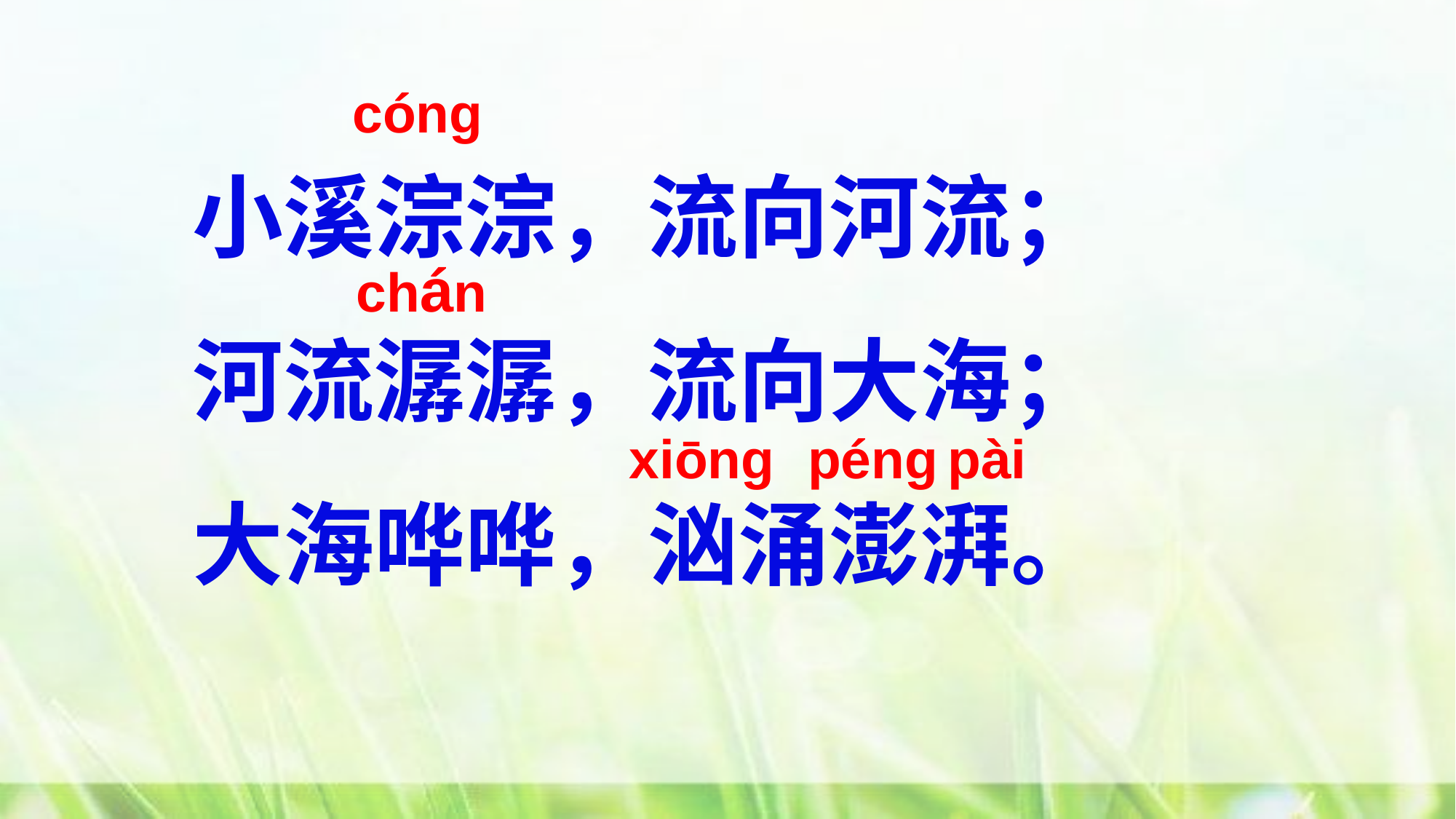

cóng
小溪淙淙，流向河流；
河流潺潺，流向大海；
大海哗哗，汹涌澎湃。
chán
pài
péng
xiōng